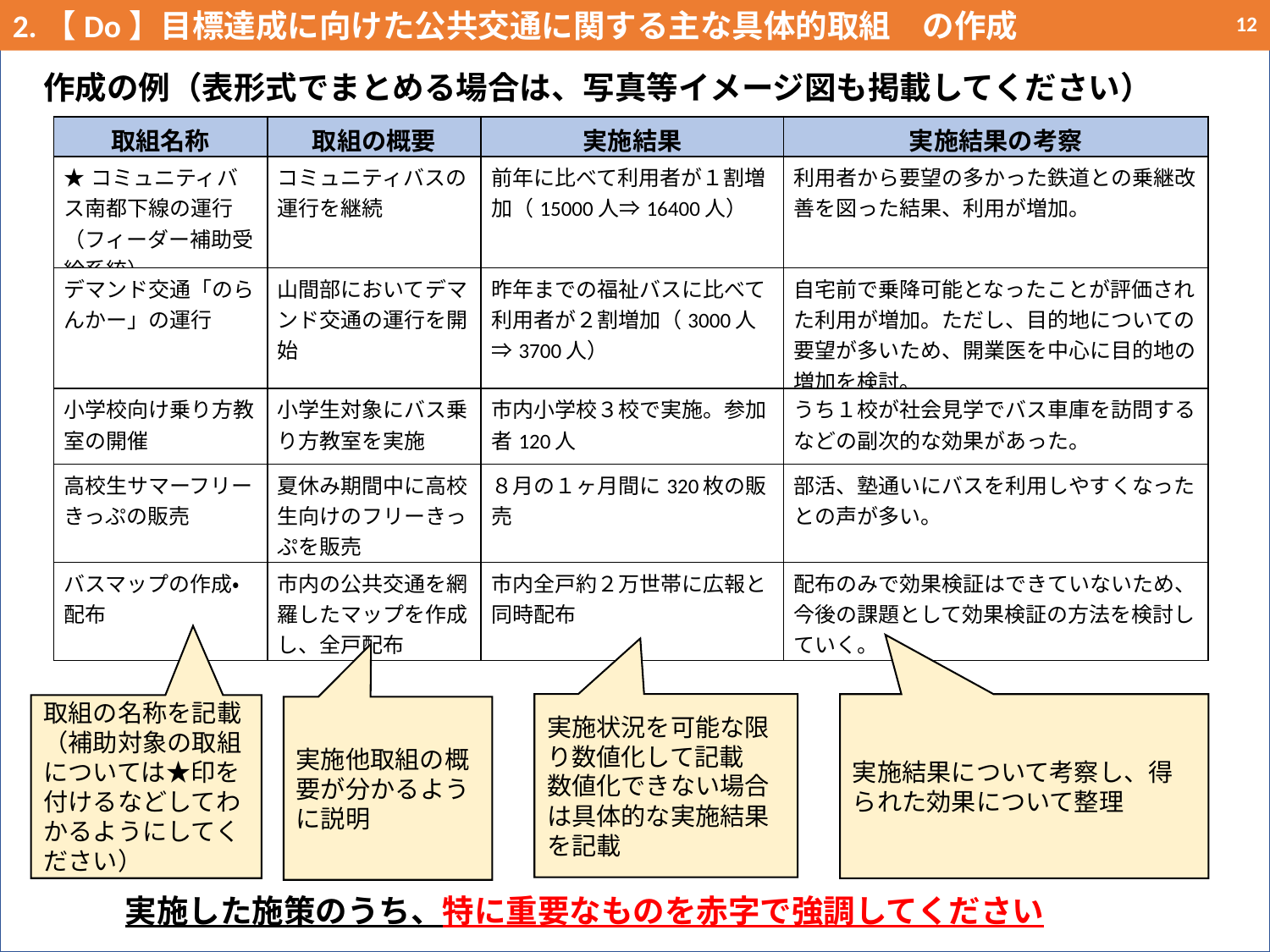

2.【Do】目標達成に向けた公共交通に関する主な具体的取組　の作成
12
作成の例（表形式でまとめる場合は、写真等イメージ図も掲載してください）
| 取組名称 | 取組の概要 | 実施結果 | 実施結果の考察 |
| --- | --- | --- | --- |
| ★コミュニティバス南都下線の運行（フィーダー補助受給系統） | コミュニティバスの運行を継続 | 前年に比べて利用者が１割増加（15000人⇒16400人） | 利用者から要望の多かった鉄道との乗継改善を図った結果、利用が増加。 |
| デマンド交通「のらんかー」の運行 | 山間部においてデマンド交通の運行を開始 | 昨年までの福祉バスに比べて利用者が２割増加（3000人⇒3700人） | 自宅前で乗降可能となったことが評価された利用が増加。ただし、目的地についての要望が多いため、開業医を中心に目的地の増加を検討。 |
| 小学校向け乗り方教室の開催 | 小学生対象にバス乗り方教室を実施 | 市内小学校３校で実施。参加者120人 | うち１校が社会見学でバス車庫を訪問するなどの副次的な効果があった。 |
| 高校生サマーフリーきっぷの販売 | 夏休み期間中に高校生向けのフリーきっぷを販売 | ８月の１ヶ月間に320枚の販売 | 部活、塾通いにバスを利用しやすくなったとの声が多い。 |
| バスマップの作成・配布 | 市内の公共交通を網羅したマップを作成し、全戸配布 | 市内全戸約２万世帯に広報と同時配布 | 配布のみで効果検証はできていないため、今後の課題として効果検証の方法を検討していく。 |
実施状況を可能な限り数値化して記載
数値化できない場合は具体的な実施結果を記載
実施結果について考察し、得られた効果について整理
取組の名称を記載
（補助対象の取組については★印を付けるなどしてわかるようにしてください）
実施他取組の概要が分かるように説明
実施した施策のうち、特に重要なものを赤字で強調してください